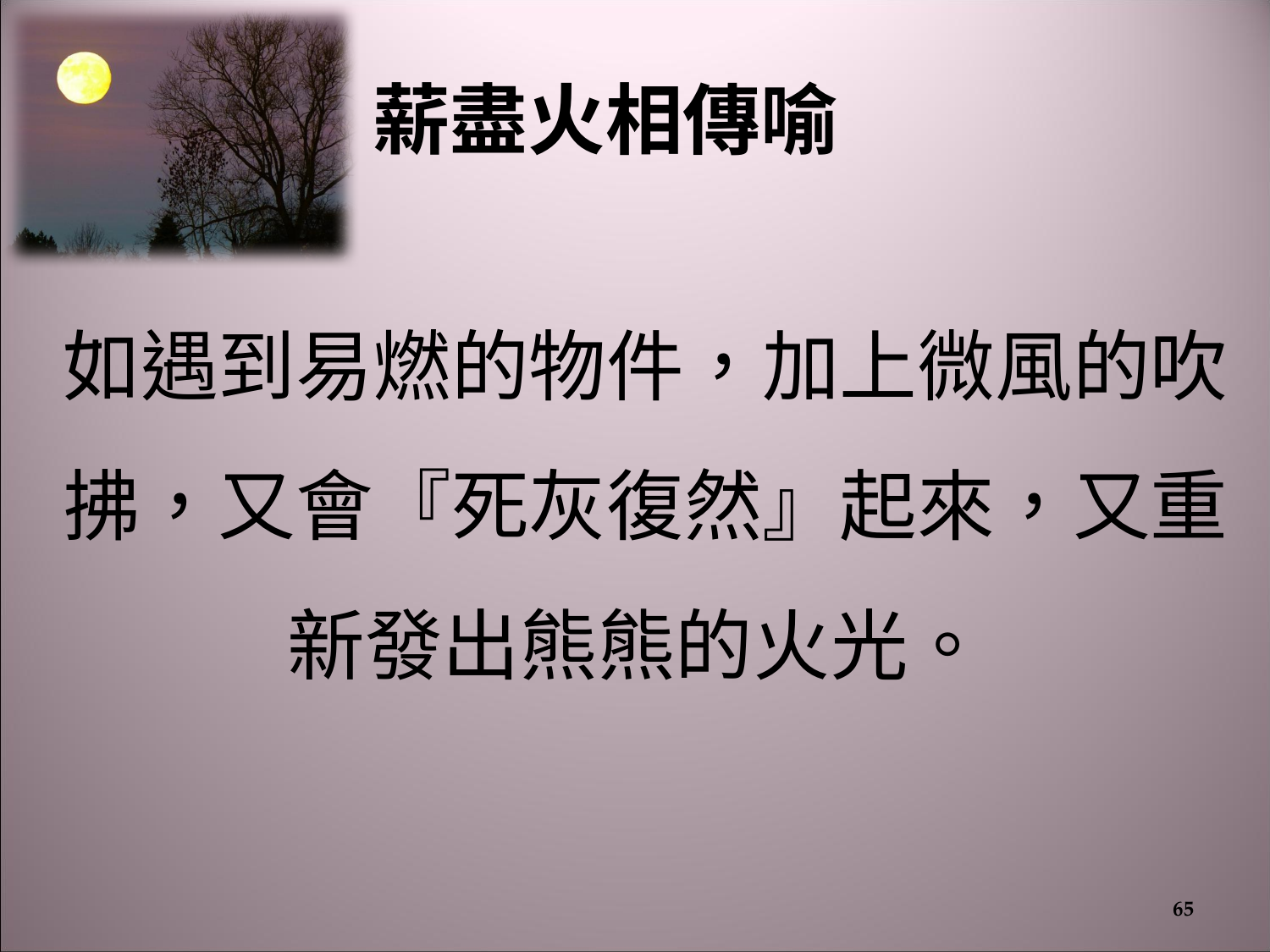

# 薪盡火相傳喻
如遇到易燃的物件，加上微風的吹拂，又會『死灰復然』起來，又重新發出熊熊的火光。

65